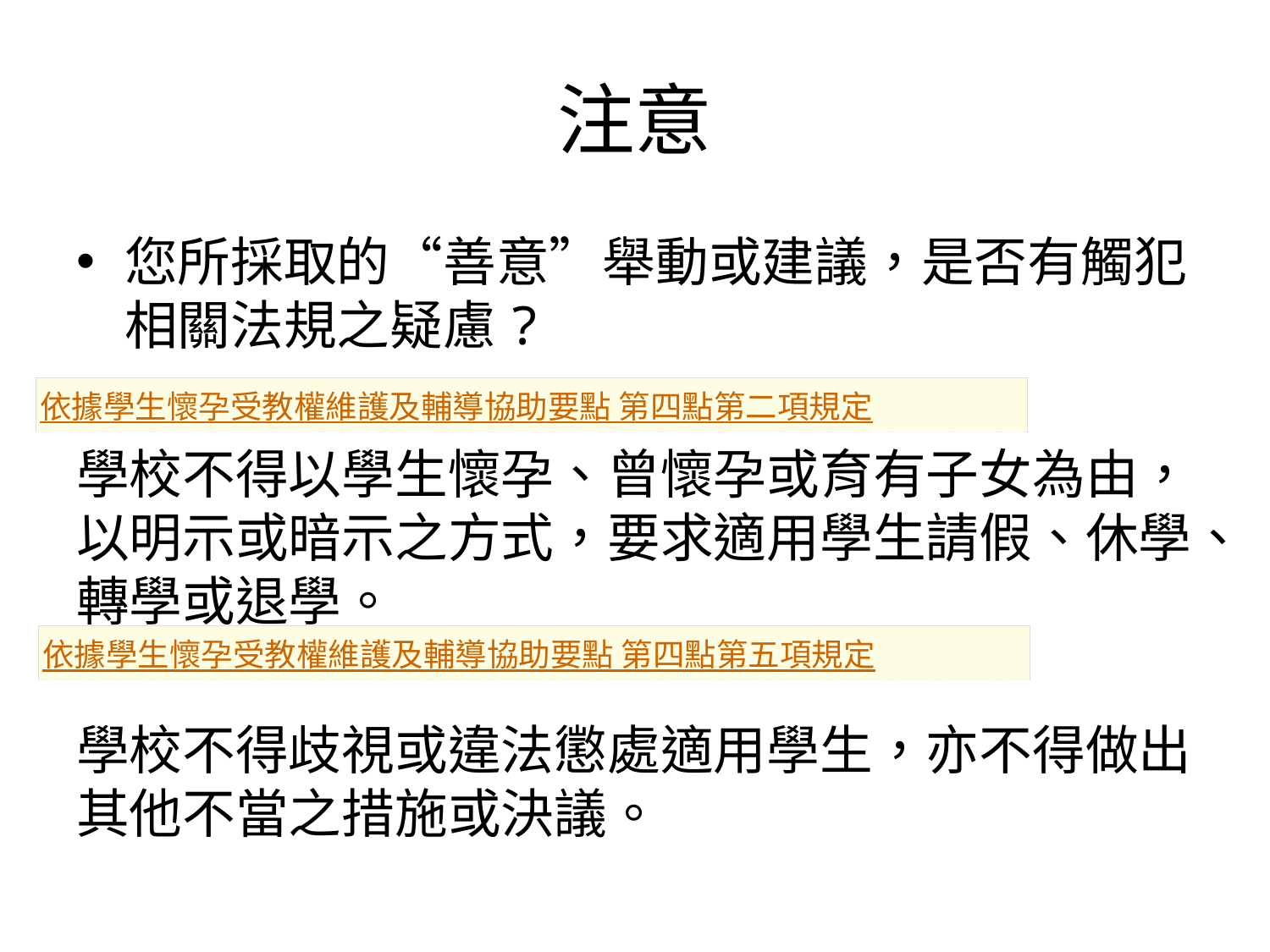

# 注意
您所採取的“善意”舉動或建議，是否有觸犯相關法規之疑慮?

學校不得以學生懷孕、曾懷孕或育有子女為由，以明示或暗示之方式，要求適用學生請假、休學、轉學或退學。

學校不得歧視或違法懲處適用學生，亦不得做出其他不當之措施或決議。
| 依據學生懷孕受教權維護及輔導協助要點 第四點第二項規定 |
| --- |
| 依據學生懷孕受教權維護及輔導協助要點 第四點第五項規定 |
| --- |